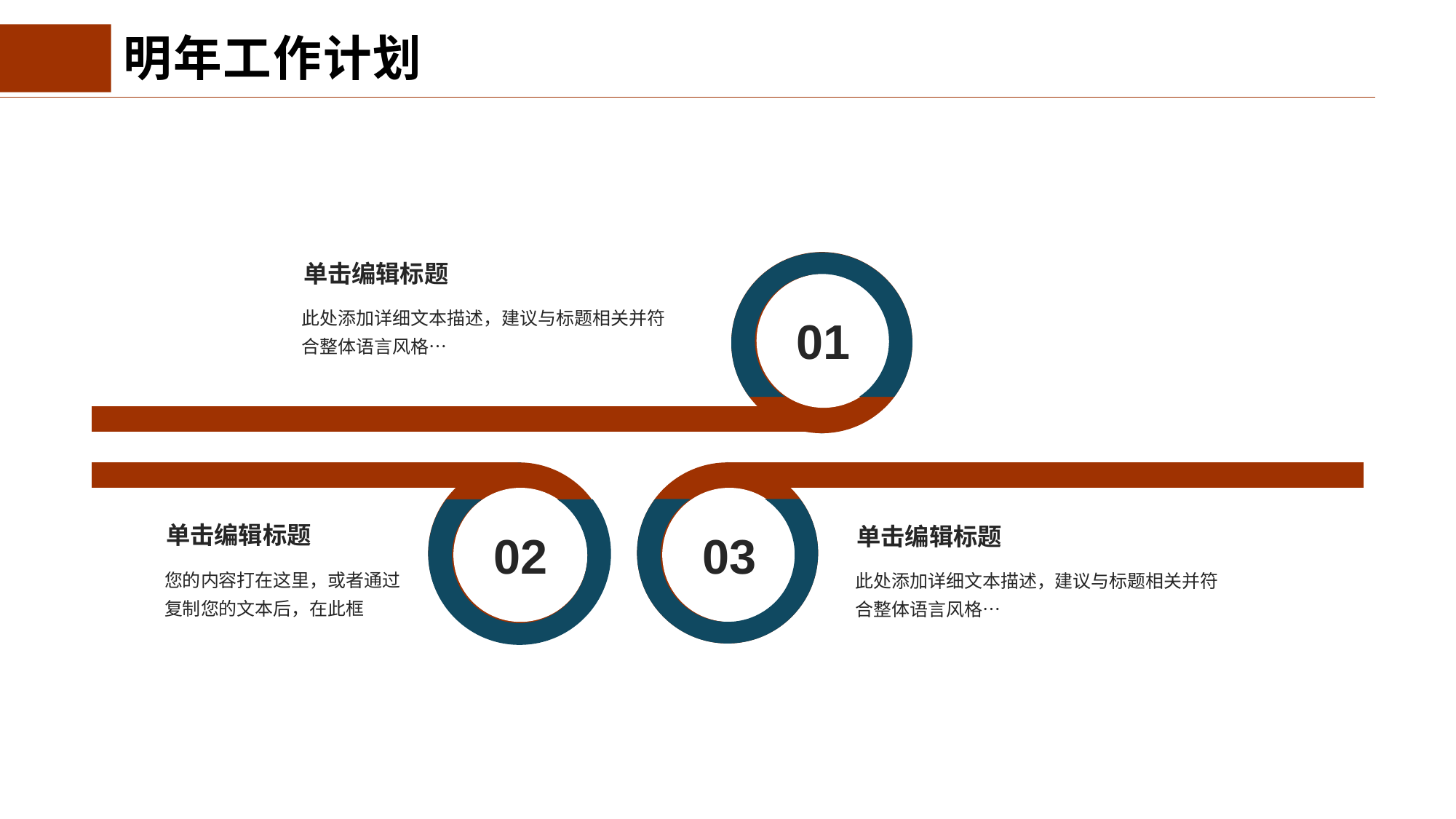

明年工作计划

01
单击编辑标题
此处添加详细文本描述，建议与标题相关并符合整体语言风格…

03

02
单击编辑标题
单击编辑标题
您的内容打在这里，或者通过复制您的文本后，在此框
此处添加详细文本描述，建议与标题相关并符合整体语言风格…